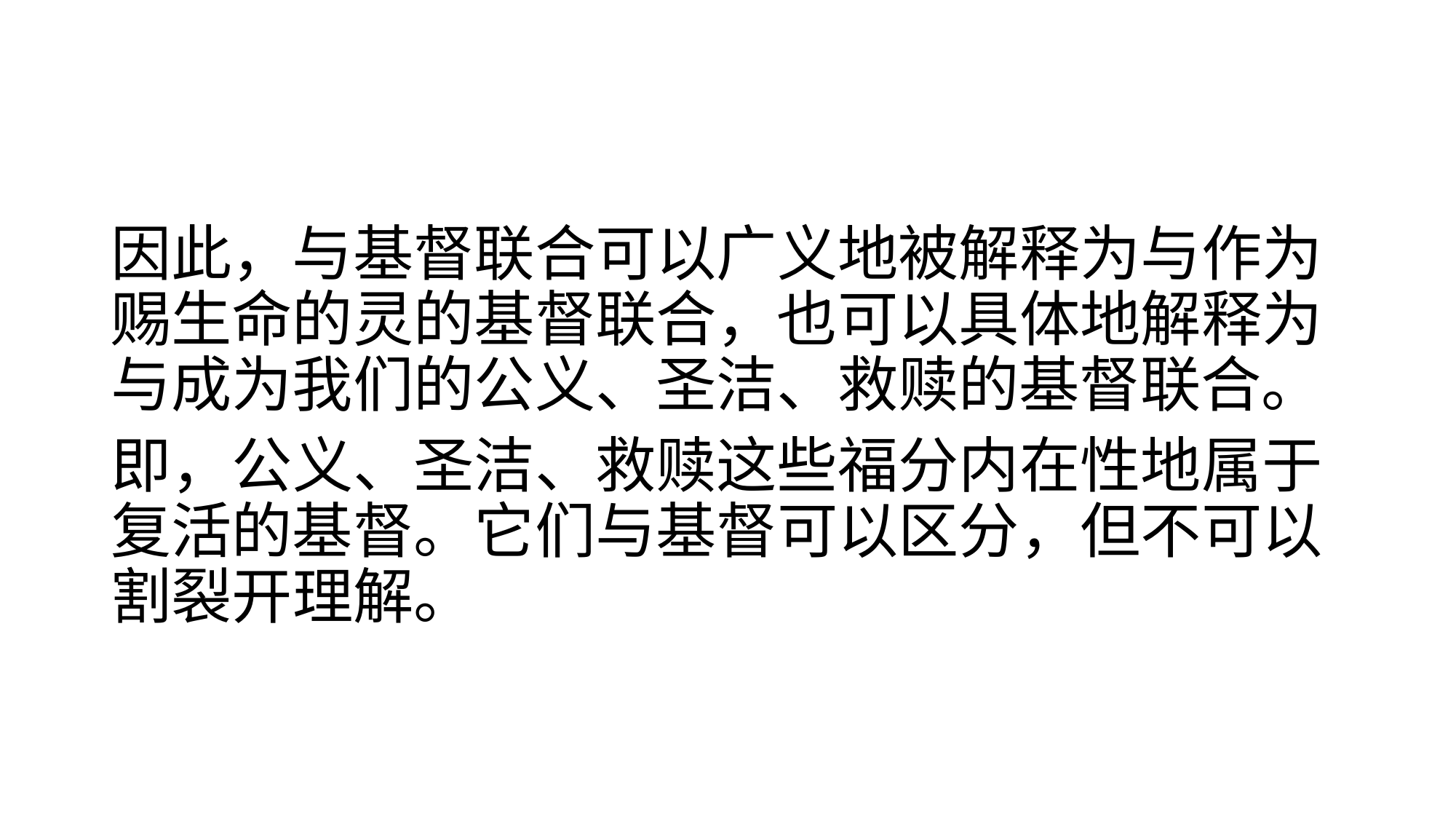

#
因此，与基督联合可以广义地被解释为与作为赐生命的灵的基督联合，也可以具体地解释为与成为我们的公义、圣洁、救赎的基督联合。
即，公义、圣洁、救赎这些福分内在性地属于复活的基督。它们与基督可以区分，但不可以割裂开理解。